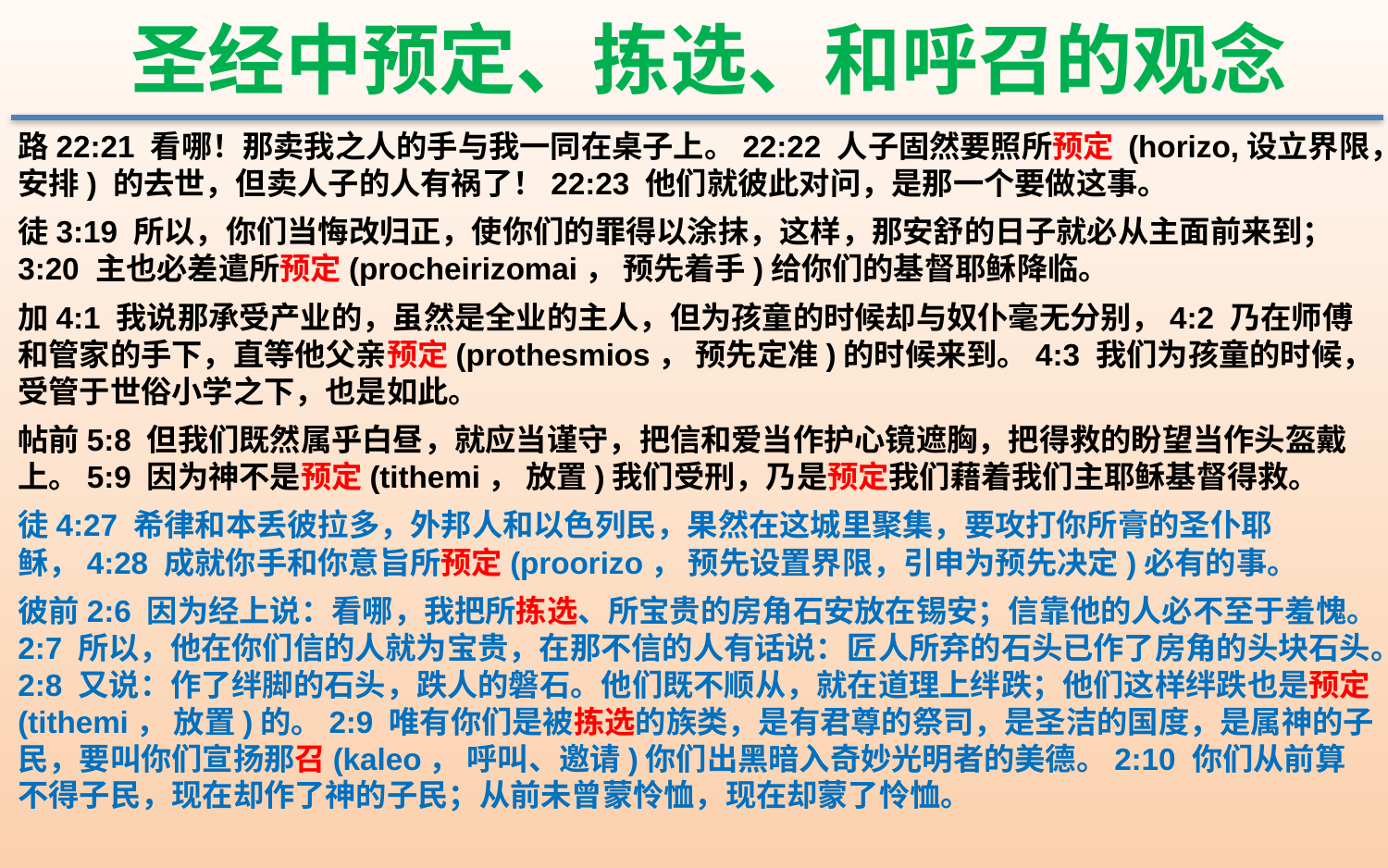

圣经中预定、拣选、和呼召的观念
路22:21 看哪！那卖我之人的手与我一同在桌子上。22:22 人子固然要照所预定 (horizo,设立界限，安排) 的去世，但卖人子的人有祸了！22:23 他们就彼此对问，是那一个要做这事。
徒3:19 所以，你们当悔改归正，使你们的罪得以涂抹，这样，那安舒的日子就必从主面前来到；3:20 主也必差遣所预定(procheirizomai， 预先着手)给你们的基督耶稣降临。
加4:1 我说那承受产业的，虽然是全业的主人，但为孩童的时候却与奴仆毫无分别，4:2 乃在师傅和管家的手下，直等他父亲预定(prothesmios， 预先定准)的时候来到。4:3 我们为孩童的时候，受管于世俗小学之下，也是如此。
帖前5:8 但我们既然属乎白昼，就应当谨守，把信和爱当作护心镜遮胸，把得救的盼望当作头盔戴上。5:9 因为神不是预定(tithemi， 放置)我们受刑，乃是预定我们藉着我们主耶稣基督得救。
徒4:27 希律和本丢彼拉多，外邦人和以色列民，果然在这城里聚集，要攻打你所膏的圣仆耶稣，4:28 成就你手和你意旨所预定(proorizo， 预先设置界限，引申为预先决定)必有的事。
彼前2:6 因为经上说：看哪，我把所拣选、所宝贵的房角石安放在锡安；信靠他的人必不至于羞愧。2:7 所以，他在你们信的人就为宝贵，在那不信的人有话说：匠人所弃的石头已作了房角的头块石头。2:8 又说：作了绊脚的石头，跌人的磐石。他们既不顺从，就在道理上绊跌；他们这样绊跌也是预定(tithemi， 放置)的。2:9 唯有你们是被拣选的族类，是有君尊的祭司，是圣洁的国度，是属神的子民，要叫你们宣扬那召(kaleo， 呼叫、邀请)你们出黑暗入奇妙光明者的美德。2:10 你们从前算不得子民，现在却作了神的子民；从前未曾蒙怜恤，现在却蒙了怜恤。